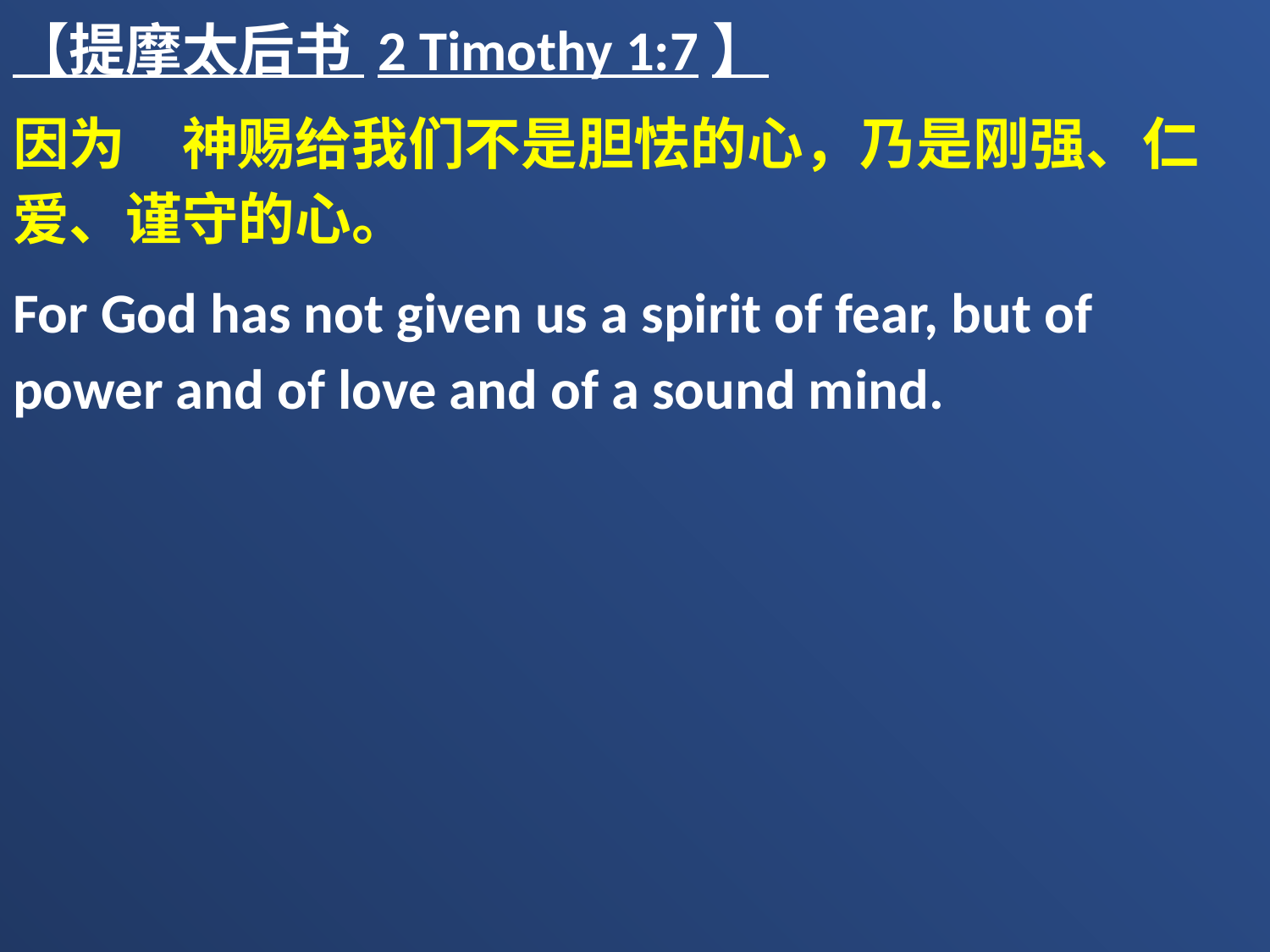

【提摩太后书 2 Timothy 1:7】
因为　神赐给我们不是胆怯的心，乃是刚强、仁爱、谨守的心。
For God has not given us a spirit of fear, but of power and of love and of a sound mind.